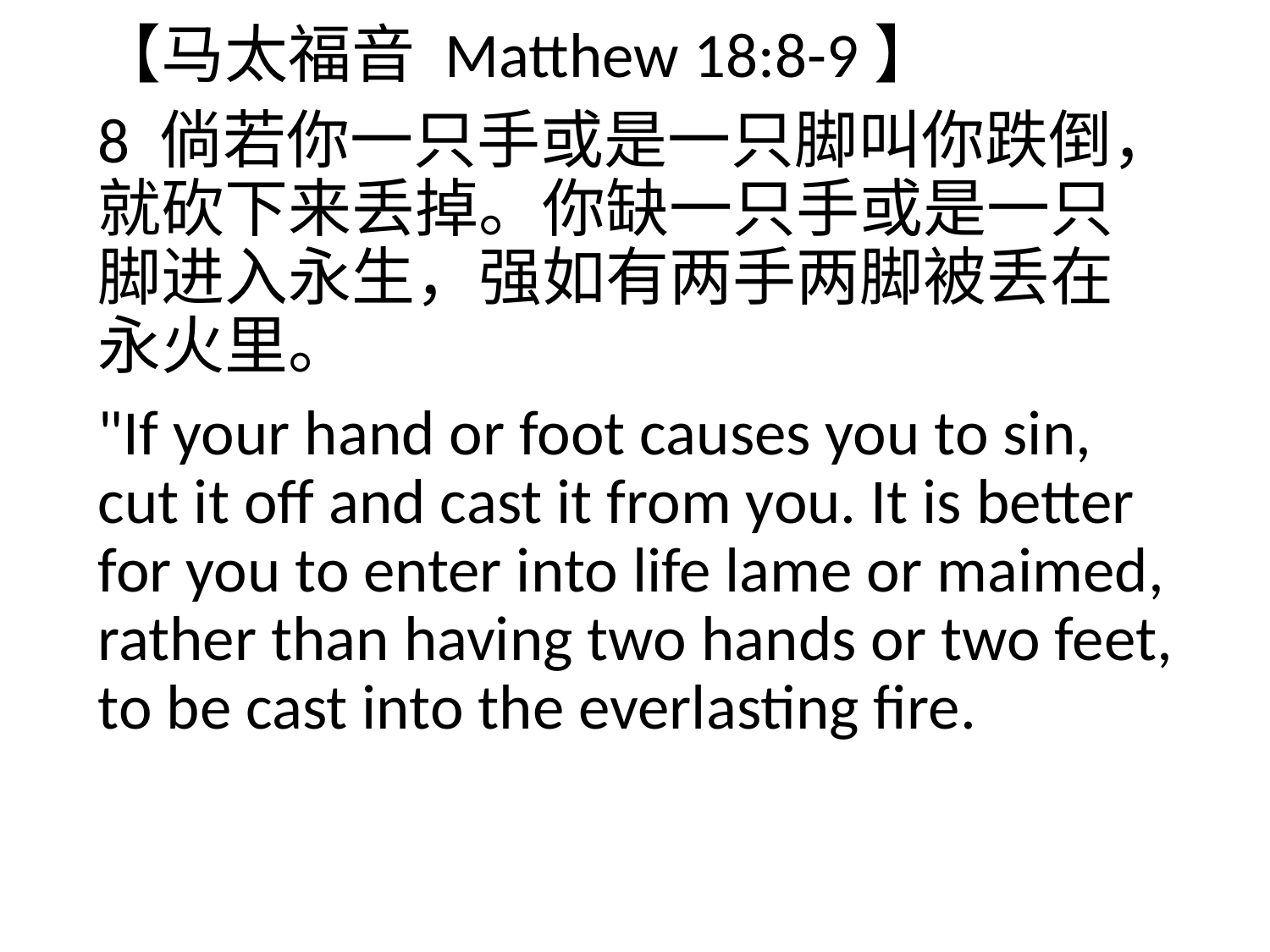

【马太福音 Matthew 18:8-9】
8 倘若你一只手或是一只脚叫你跌倒，就砍下来丢掉。你缺一只手或是一只脚进入永生，强如有两手两脚被丢在永火里。
"If your hand or foot causes you to sin, cut it off and cast it from you. It is better for you to enter into life lame or maimed, rather than having two hands or two feet, to be cast into the everlasting fire.